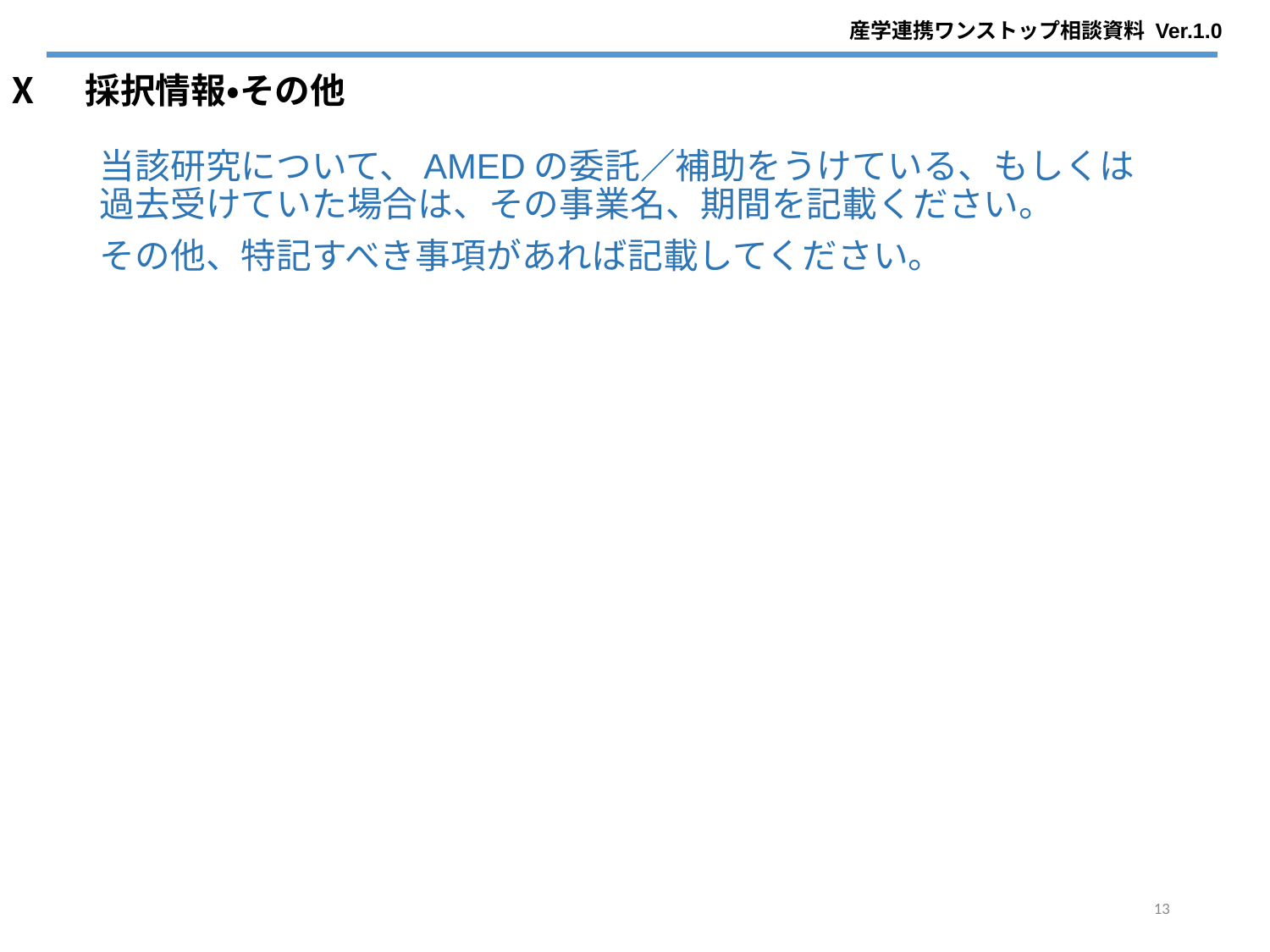

Ⅹ　採択情報・その他
当該研究について、AMEDの委託／補助をうけている、もしくは過去受けていた場合は、その事業名、期間を記載ください。
その他、特記すべき事項があれば記載してください。

13